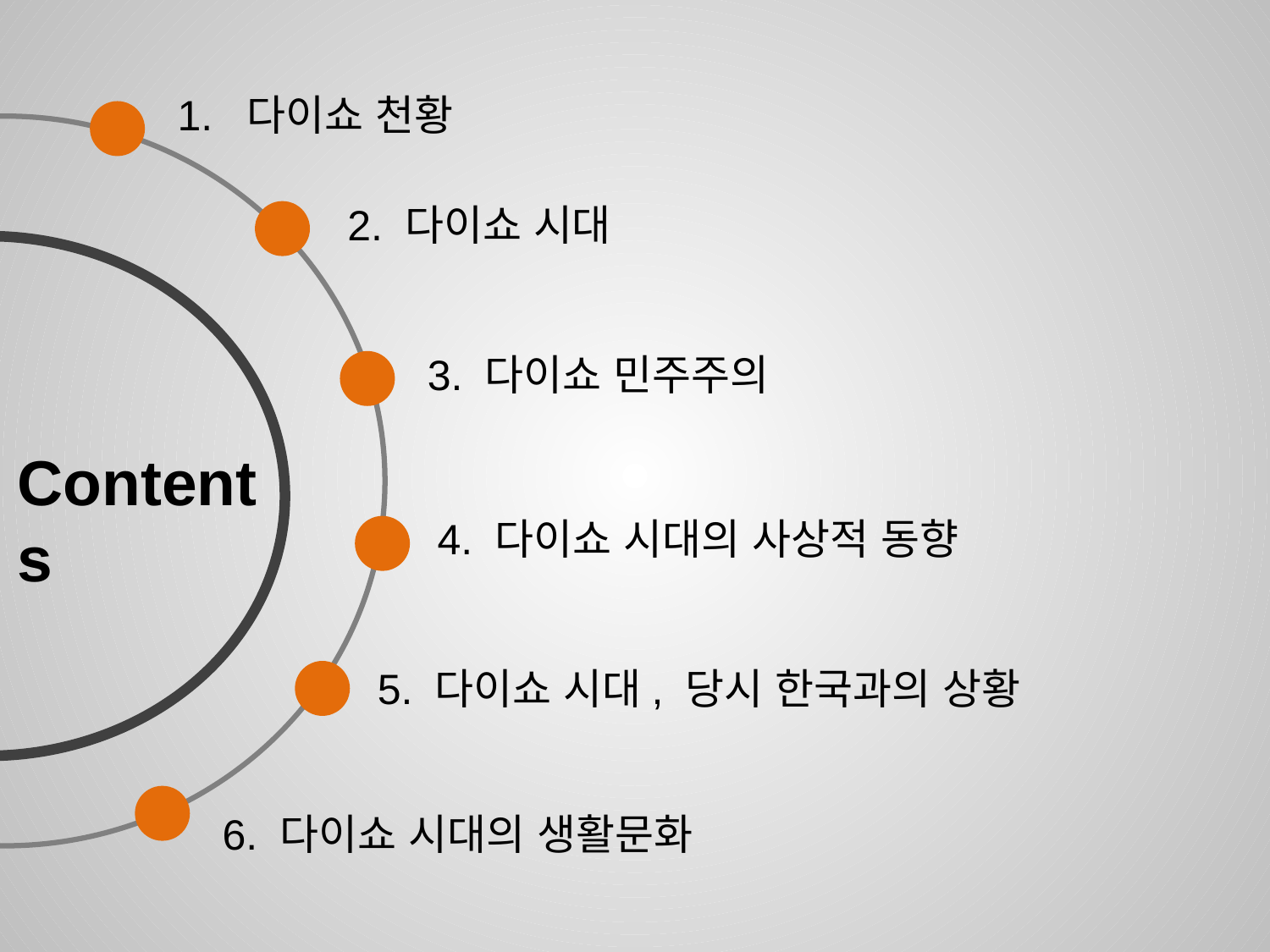

1.  다이쇼 천황

2. 다이쇼 시대

3. 다이쇼 민주주의

Contents
4. 다이쇼 시대의 사상적 동향

5. 다이쇼 시대, 당시 한국과의 상황

6. 다이쇼 시대의 생활문화